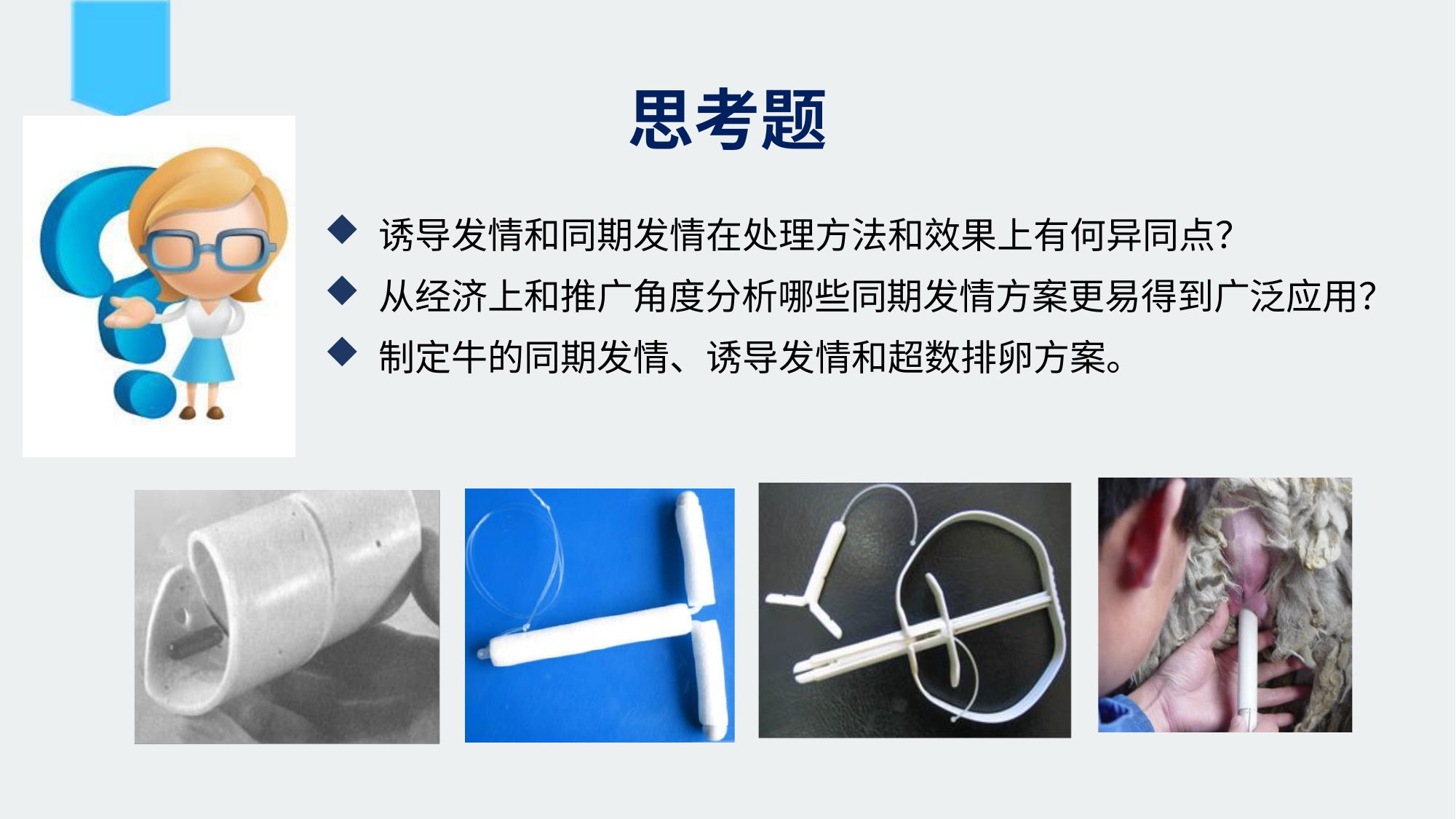

# 思考题

诱导发情和同期发情在处理方法和效果上有何异同点？
从经济上和推广角度分析哪些同期发情方案更易得到广泛应用？
制定牛的同期发情、诱导发情和超数排卵方案。